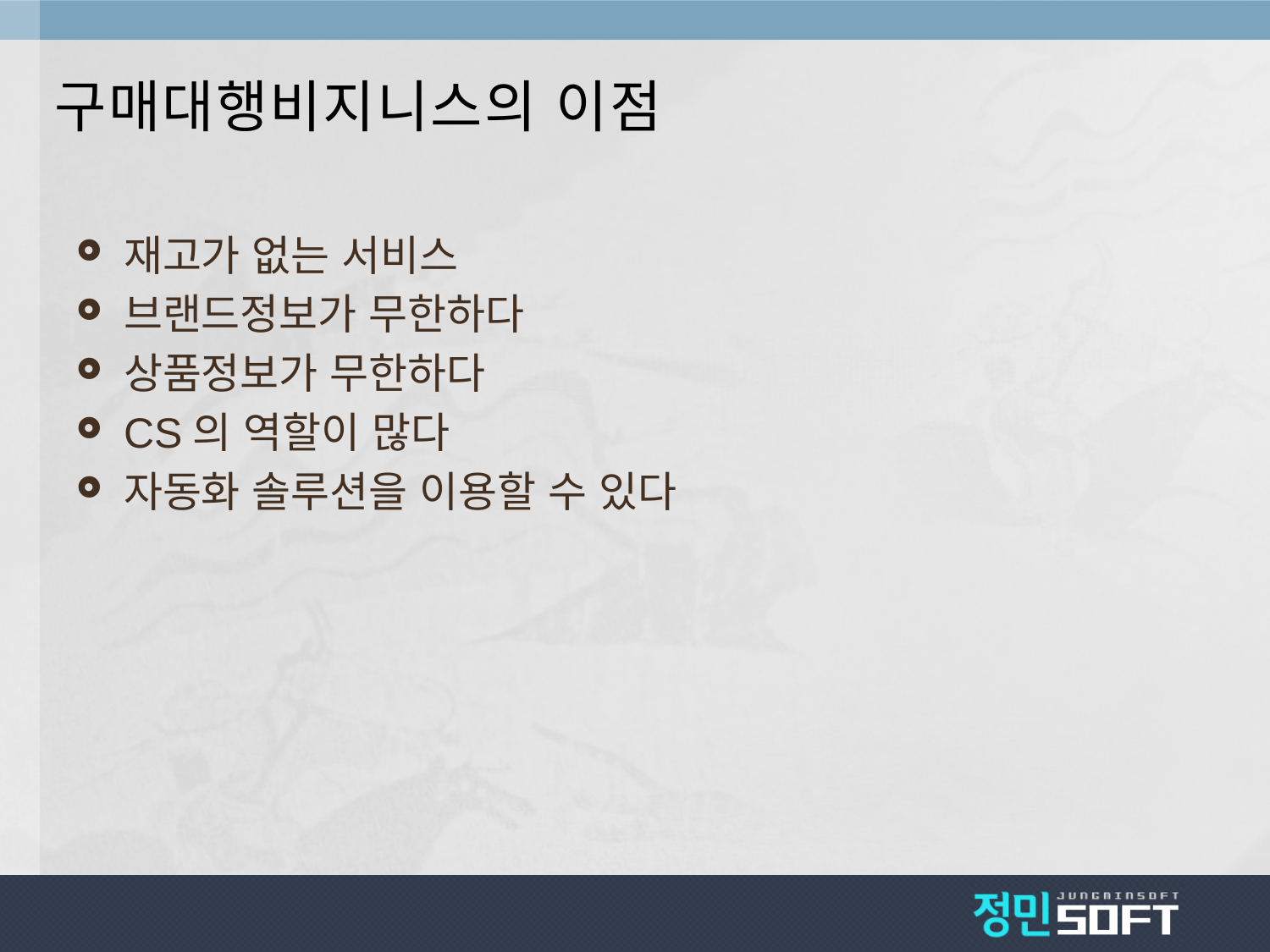

# 구매대행비지니스의 이점
재고가 없는 서비스
브랜드정보가 무한하다
상품정보가 무한하다
CS의 역할이 많다
자동화 솔루션을 이용할 수 있다